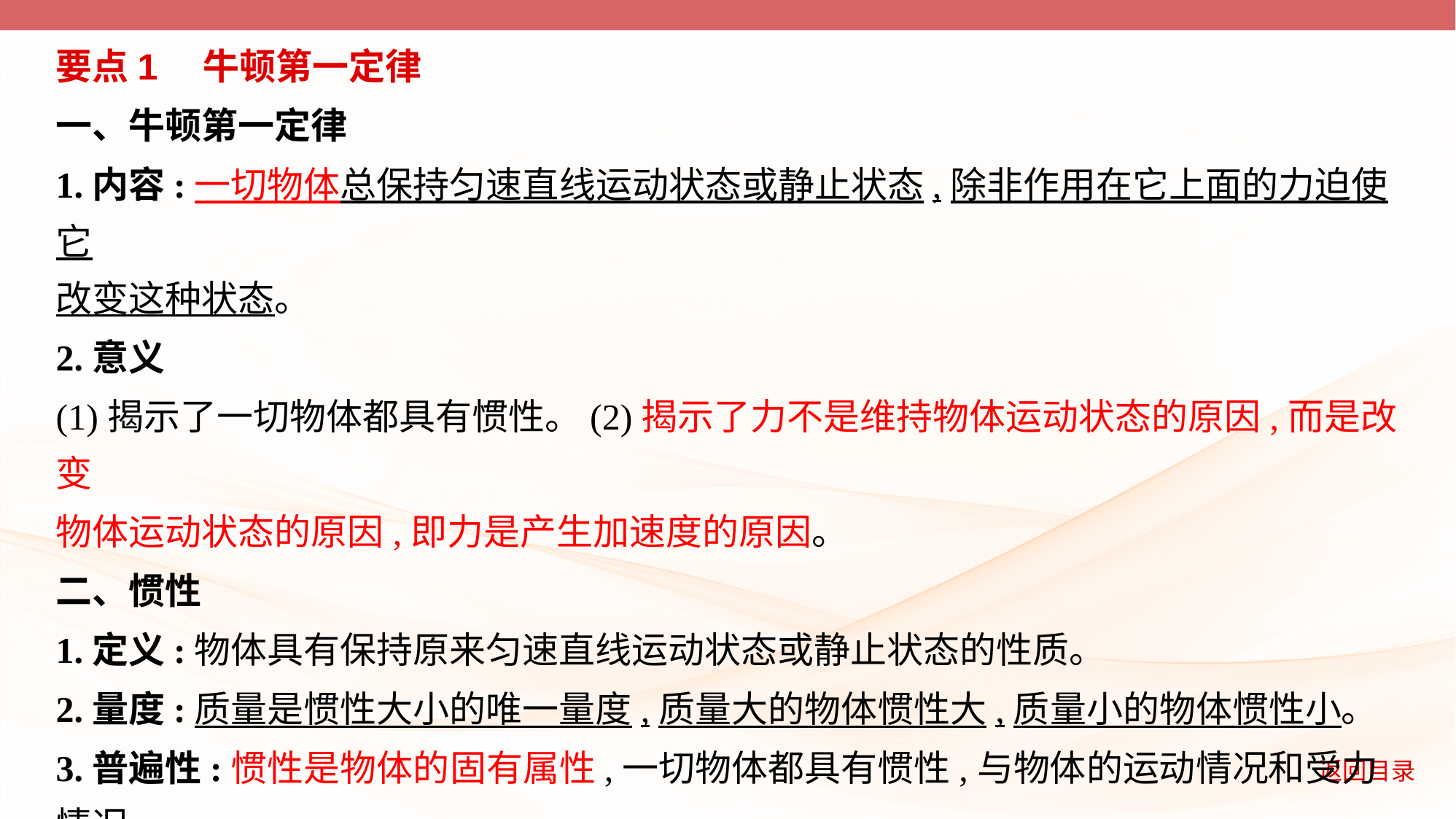

要点1　牛顿第一定律
一、牛顿第一定律
1.内容:一切物体总保持匀速直线运动状态或静止状态,除非作用在它上面的力迫使它
改变这种状态。
2.意义
(1)揭示了一切物体都具有惯性。(2)揭示了力不是维持物体运动状态的原因,而是改变
物体运动状态的原因,即力是产生加速度的原因。
二、惯性
1.定义:物体具有保持原来匀速直线运动状态或静止状态的性质。
2.量度:质量是惯性大小的唯一量度,质量大的物体惯性大,质量小的物体惯性小。
3.普遍性:惯性是物体的固有属性,一切物体都具有惯性,与物体的运动情况和受力情况
无关。